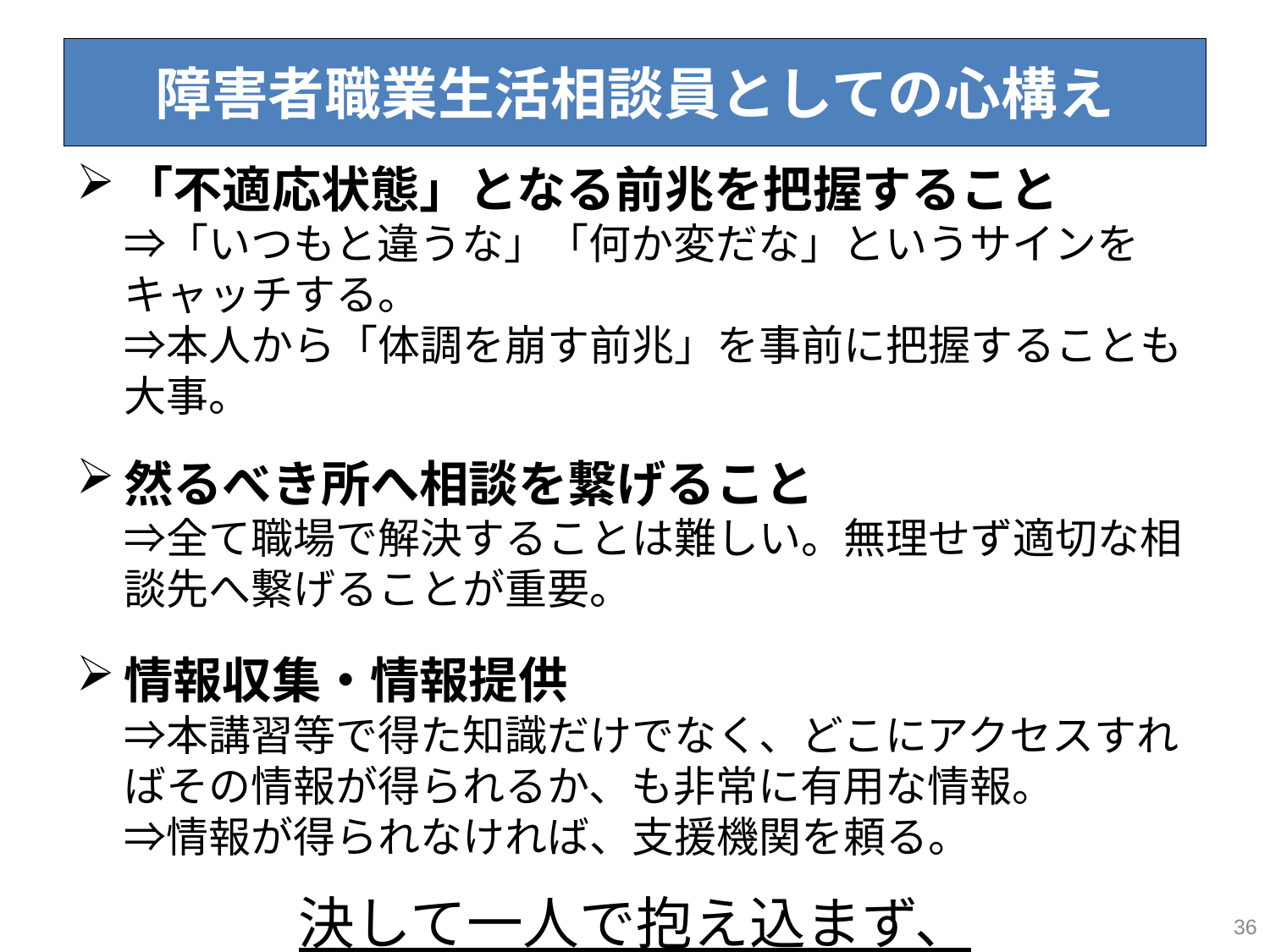

# 障害者職業生活相談員としての心構え
「不適応状態」となる前兆を把握すること
⇒「いつもと違うな」「何か変だな」というサインをキャッチする。
⇒本人から「体調を崩す前兆」を事前に把握することも大事。
然るべき所へ相談を繋げること
⇒全て職場で解決することは難しい。無理せず適切な相談先へ繋げることが重要。

情報収集・情報提供
⇒本講習等で得た知識だけでなく、どこにアクセスすればその情報が得られるか、も非常に有用な情報。
⇒情報が得られなければ、支援機関を頼る。

決して一人で抱え込まず、
健康に留意して取り組みましょう！

36